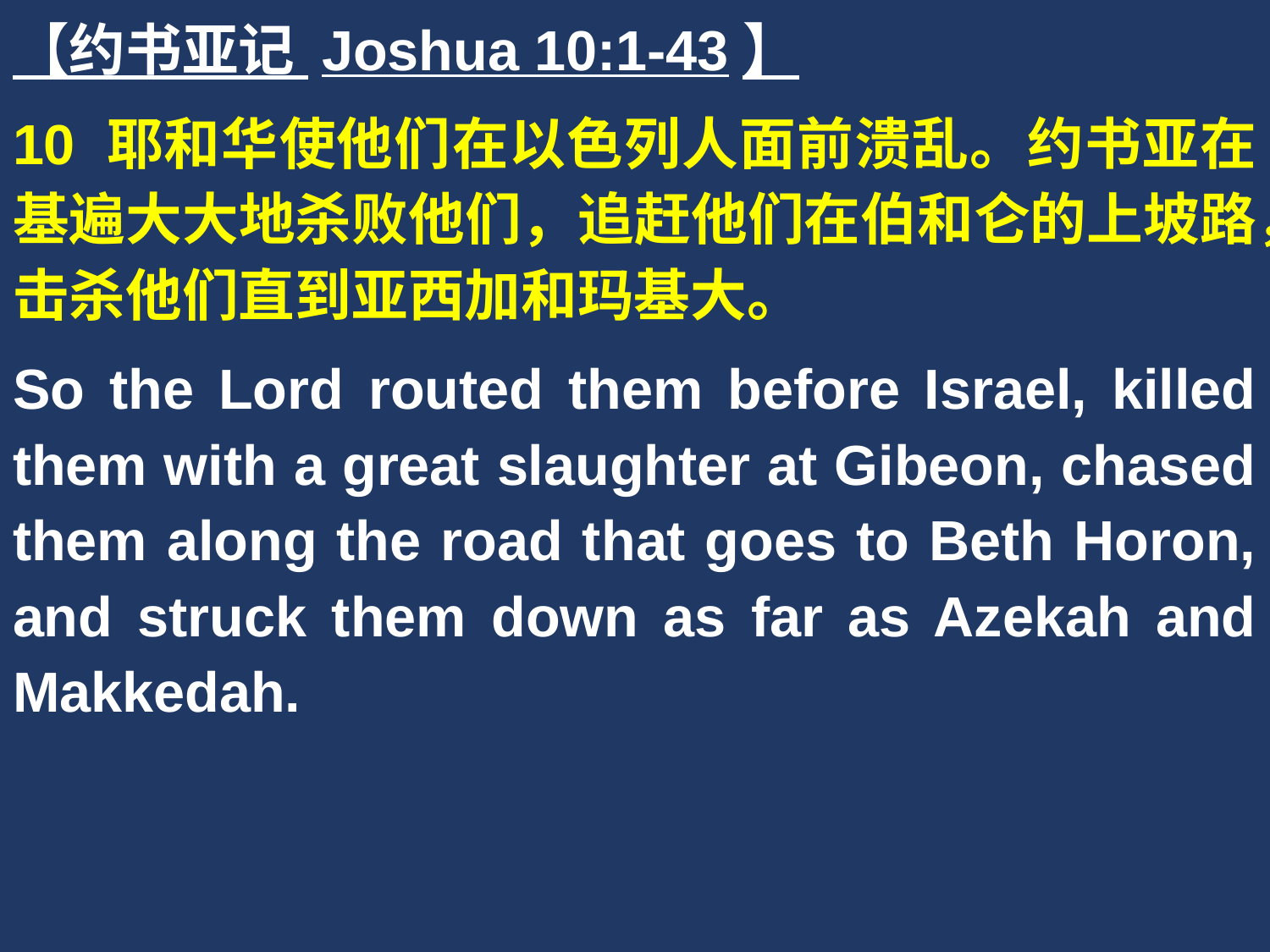

【约书亚记 Joshua 10:1-43】
10 耶和华使他们在以色列人面前溃乱。约书亚在基遍大大地杀败他们，追赶他们在伯和仑的上坡路，击杀他们直到亚西加和玛基大。
So the Lord routed them before Israel, killed them with a great slaughter at Gibeon, chased them along the road that goes to Beth Horon, and struck them down as far as Azekah and Makkedah.